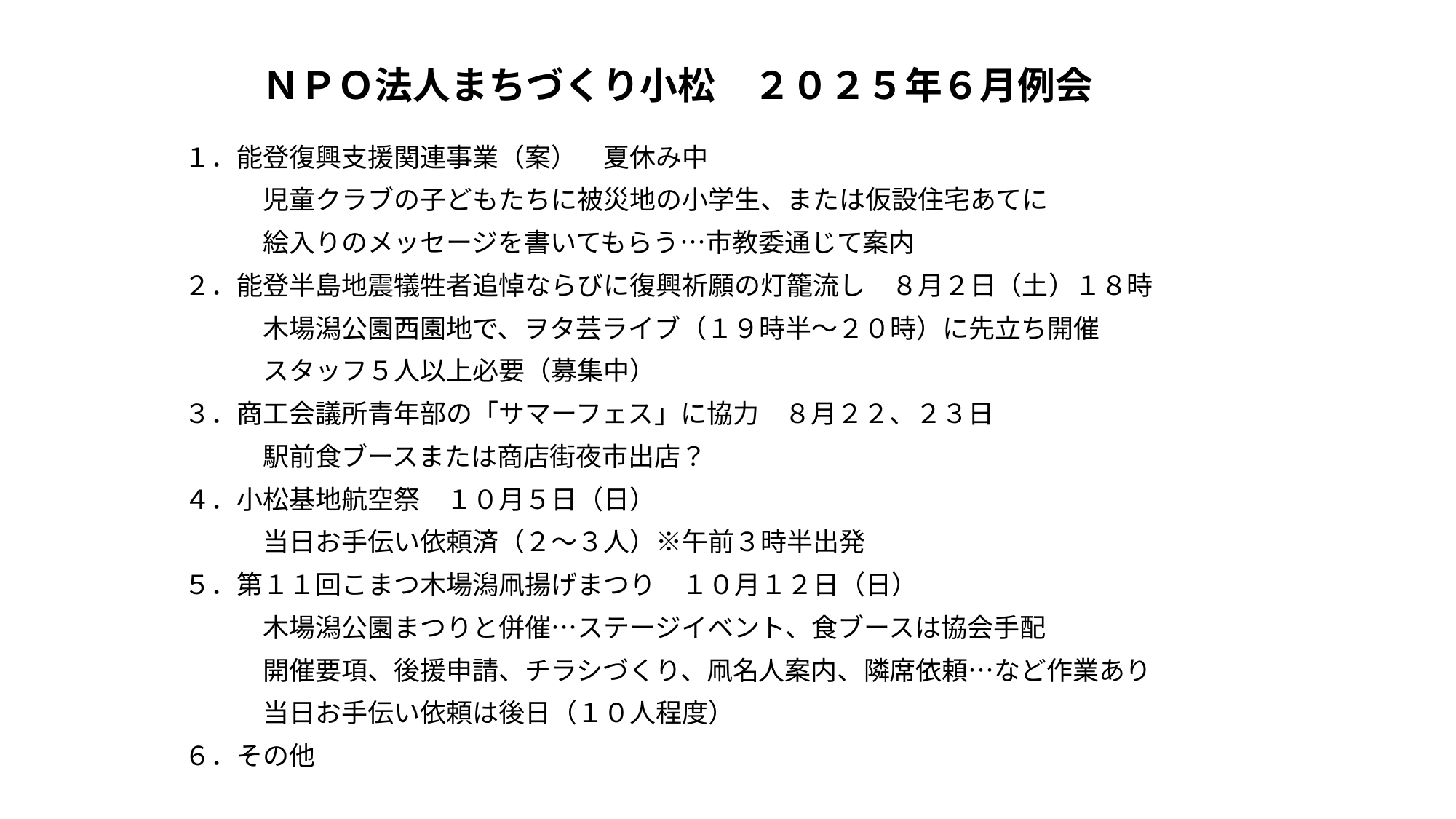

# ＮＰＯ法人まちづくり小松　２０２５年６月例会
１．能登復興支援関連事業（案）　夏休み中
　　　児童クラブの子どもたちに被災地の小学生、または仮設住宅あてに
　　　絵入りのメッセージを書いてもらう…市教委通じて案内
２．能登半島地震犠牲者追悼ならびに復興祈願の灯籠流し　８月２日（土）１８時
　　　木場潟公園西園地で、ヲタ芸ライブ（１９時半～２０時）に先立ち開催
　　　スタッフ５人以上必要（募集中）
３．商工会議所青年部の「サマーフェス」に協力　８月２２、２３日
　　　駅前食ブースまたは商店街夜市出店？
４．小松基地航空祭　１０月５日（日）
　　　当日お手伝い依頼済（２～３人）※午前３時半出発
５．第１１回こまつ木場潟凧揚げまつり　１０月１２日（日）
　　　木場潟公園まつりと併催…ステージイベント、食ブースは協会手配
　　　開催要項、後援申請、チラシづくり、凧名人案内、隣席依頼…など作業あり
　　　当日お手伝い依頼は後日（１０人程度）
６．その他